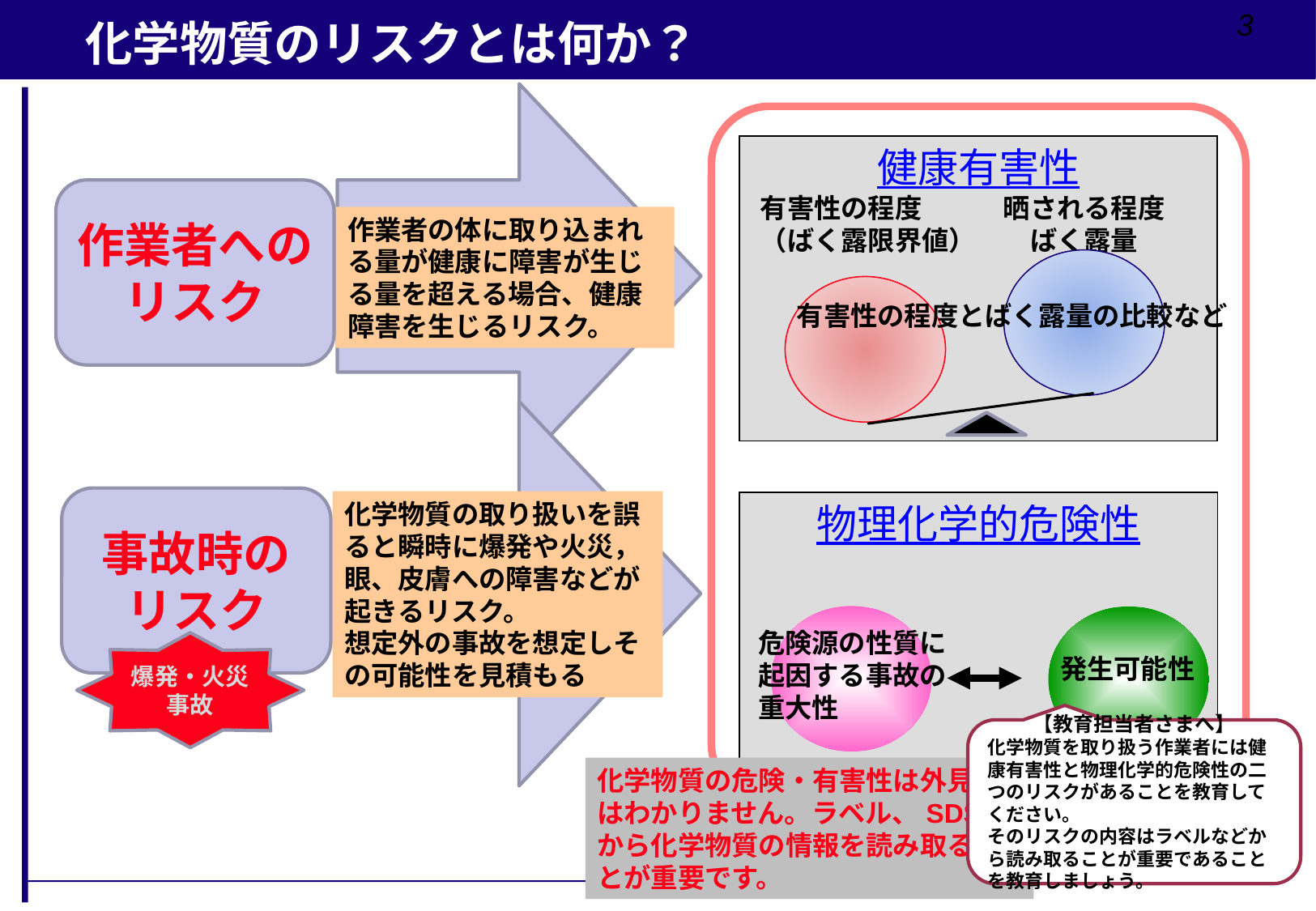

3
化学物質のリスクとは何か？

健康有害性
作業者へのリスク
晒される程度
ばく露量
有害性の程度
（ばく露限界値）
作業者の体に取り込まれる量が健康に障害が生じる量を超える場合、健康障害を生じるリスク。

有害性の程度とばく露量の比較など

事故時の
リスク
化学物質の取り扱いを誤ると瞬時に爆発や火災，眼、皮膚への障害などが起きるリスク。
想定外の事故を想定しその可能性を見積もる
物理化学的危険性

爆発・火災
事故
発生可能性
危険源の性質に
起因する事故の
重大性

化学物質の危険・有害性は外見ではわかりません。ラベル、SDS等から化学物質の情報を読み取ることが重要です。
【教育担当者さまへ】
化学物質を取り扱う作業者には健康有害性と物理化学的危険性の二つのリスクがあることを教育してください。
そのリスクの内容はラベルなどから読み取ることが重要であることを教育しましょう。